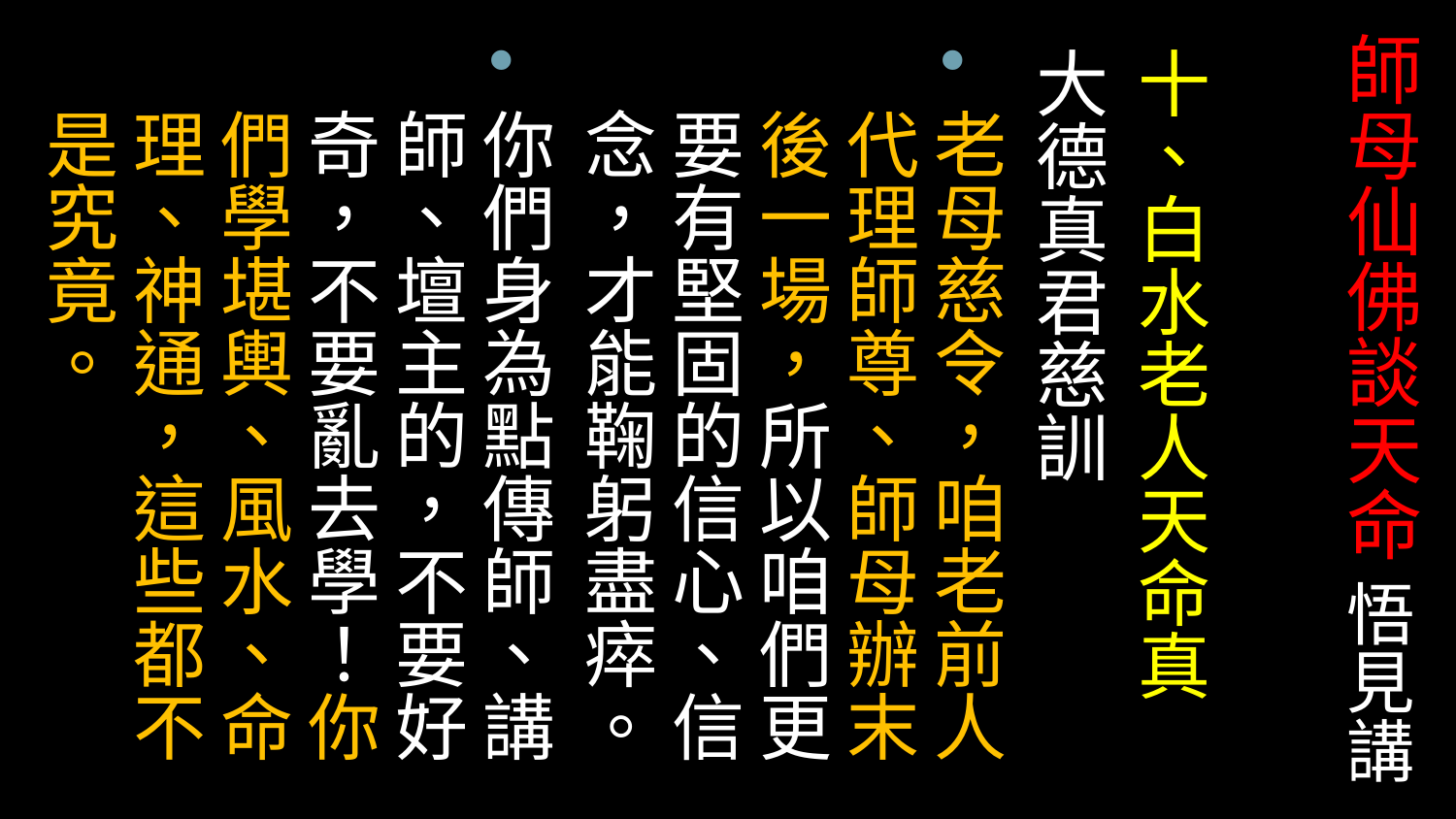

# 師母仙佛談天命 悟見講
十、白水老人天命真
大德真君慈訓
老母慈令，咱老前人代理師尊、師母辦末後一場，所以咱們更要有堅固的信心、信念，才能鞠躬盡瘁。
你們身為點傳師、講師、壇主的，不要好奇，不要亂去學！你們學堪輿、風水、命理、神通，這些都不是究竟。